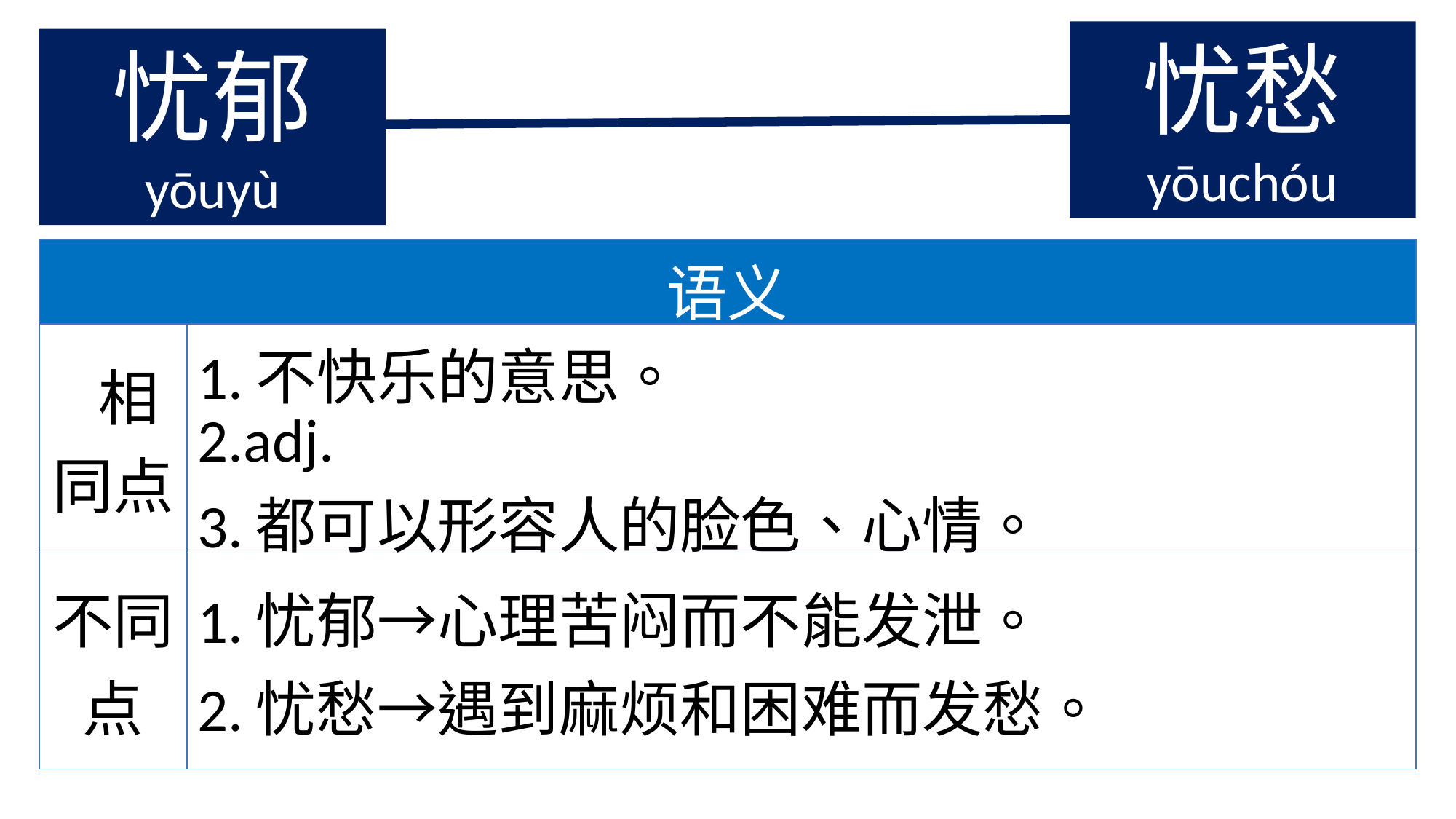

忧愁
yōuchóu
忧郁
yōuyù
| 语义 |  |
| --- | --- |
| 相同点 | 1.不快乐的意思。 2.adj. 3.都可以形容人的脸色、心情。 |
| 不同点 | 1.忧郁→心理苦闷而不能发泄。 2.忧愁→遇到麻烦和困难而发愁。 |